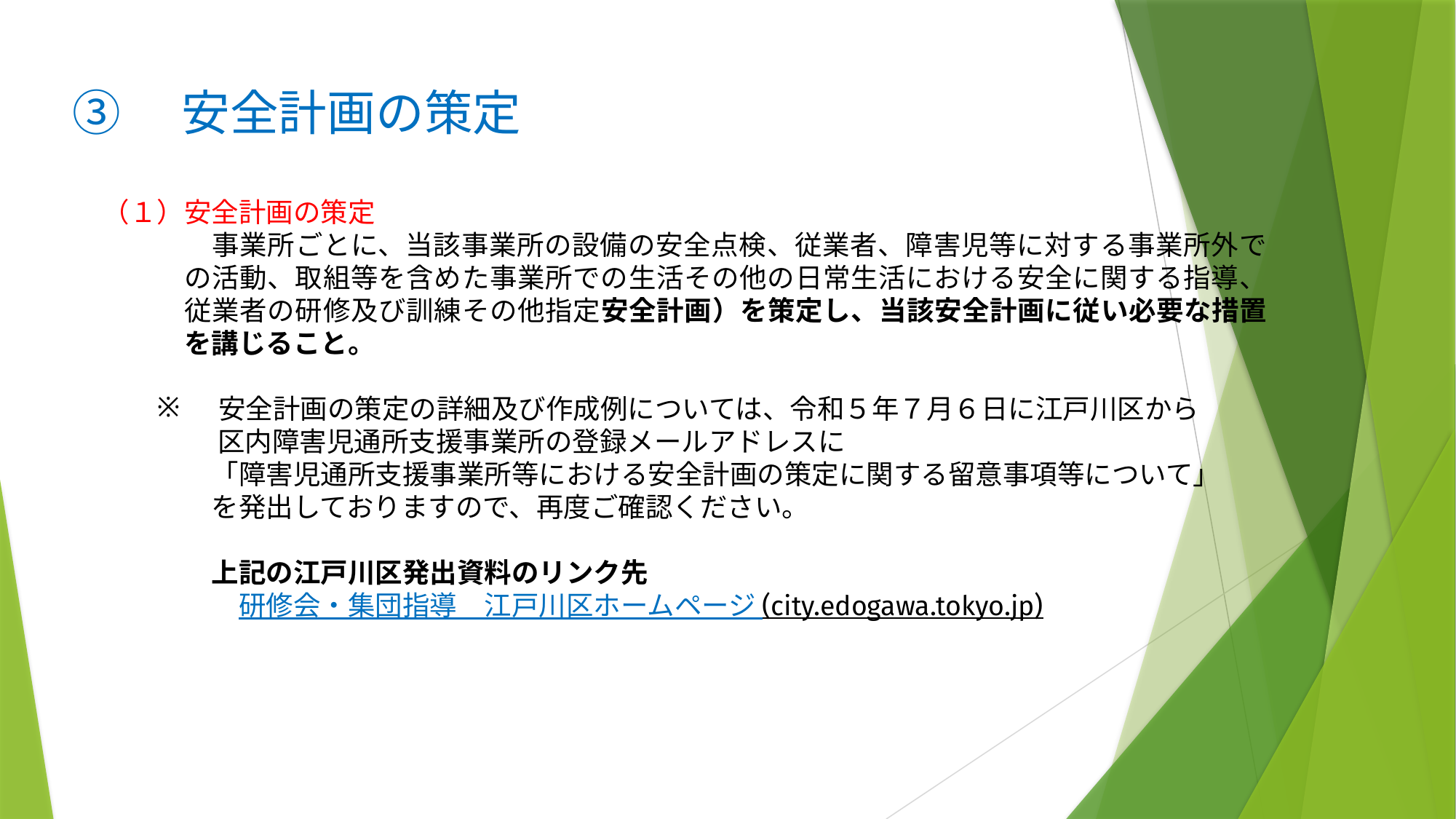

③　安全計画の策定

（１）安全計画の策定
　事業所ごとに、当該事業所の設備の安全点検、従業者、障害児等に対する事業所外での活動、取組等を含めた事業所での生活その他の日常生活における安全に関する指導、従業者の研修及び訓練その他指定安全計画）を策定し、当該安全計画に従い必要な措置を講じること。

　安全計画の策定の詳細及び作成例については、令和５年７月６日に江戸川区から
　　 区内障害児通所支援事業所の登録メールアドレスに
　　「障害児通所支援事業所等における安全計画の策定に関する留意事項等について」
　　を発出しておりますので、再度ご確認ください。

　　上記の江戸川区発出資料のリンク先
　　　研修会・集団指導　江戸川区ホームページ (city.edogawa.tokyo.jp)